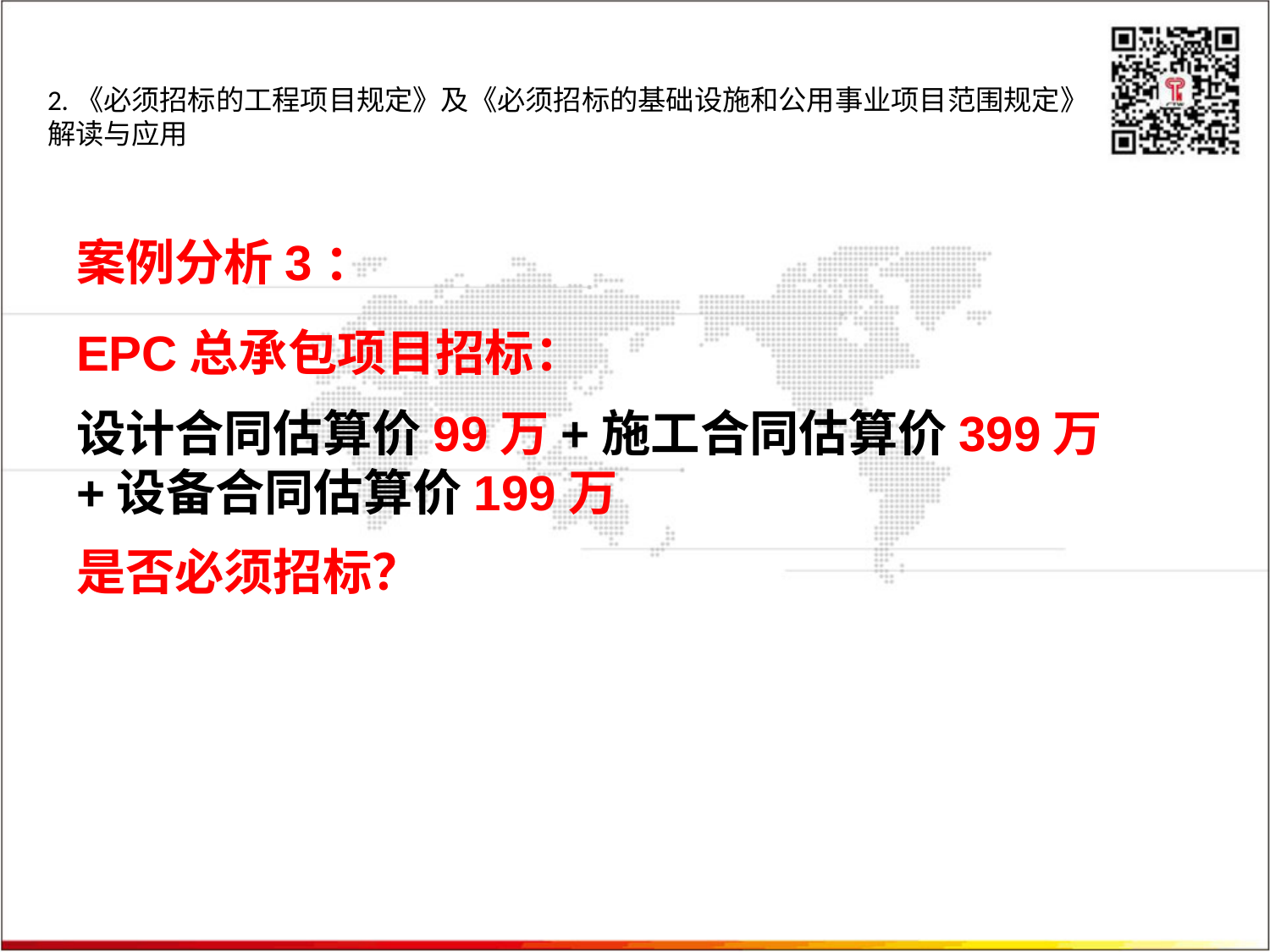

2.《必须招标的工程项目规定》及《必须招标的基础设施和公用事业项目范围规定》解读与应用
#
案例分析3：
EPC总承包项目招标：
设计合同估算价99万+施工合同估算价399万+设备合同估算价199万
是否必须招标？